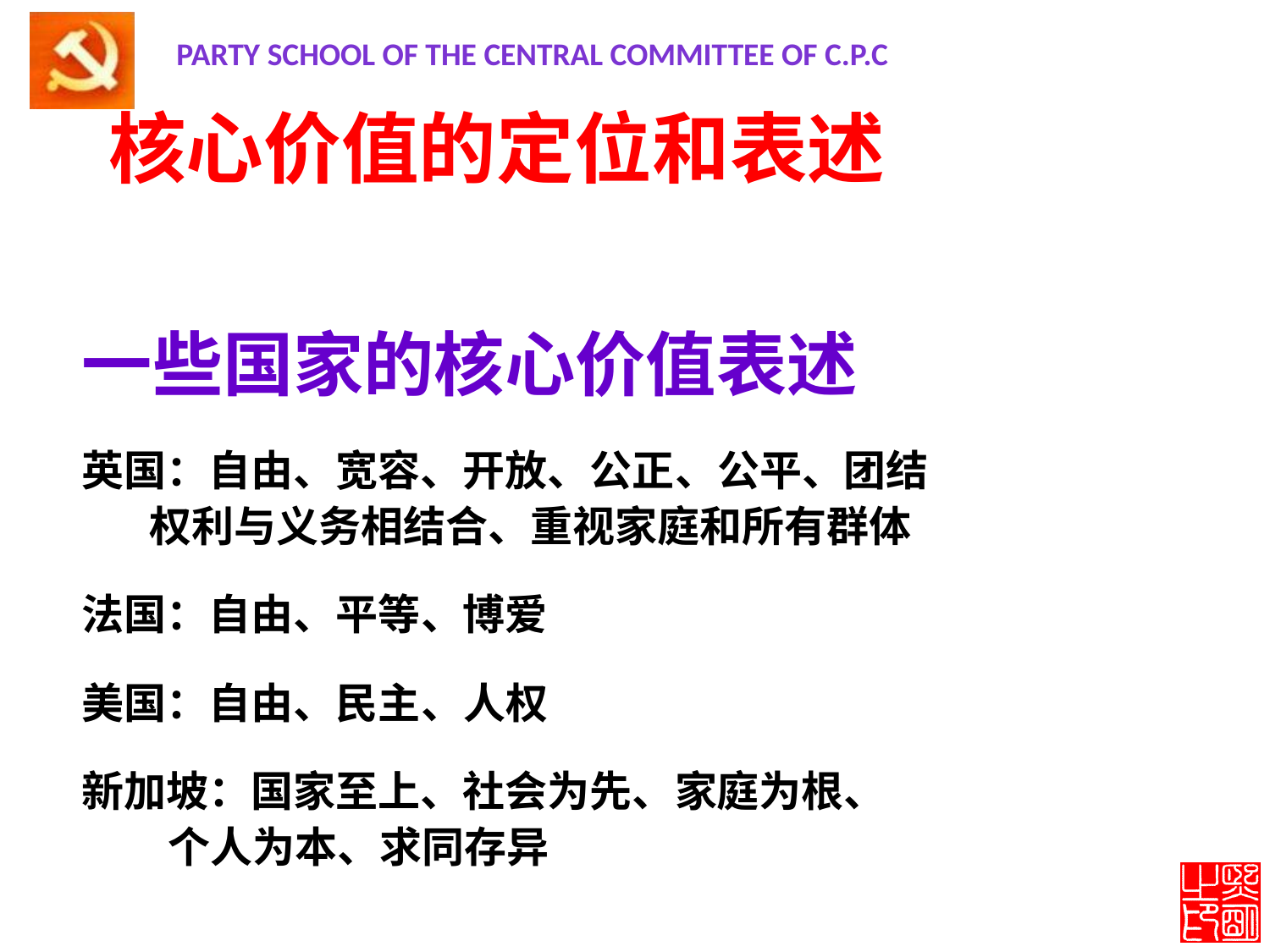

核心价值的定位和表述
一些国家的核心价值表述

英国：自由、宽容、开放、公正、公平、团结
      权利与义务相结合、重视家庭和所有群体

法国：自由、平等、博爱

美国：自由、民主、人权

新加坡：国家至上、社会为先、家庭为根、
        个人为本、求同存异